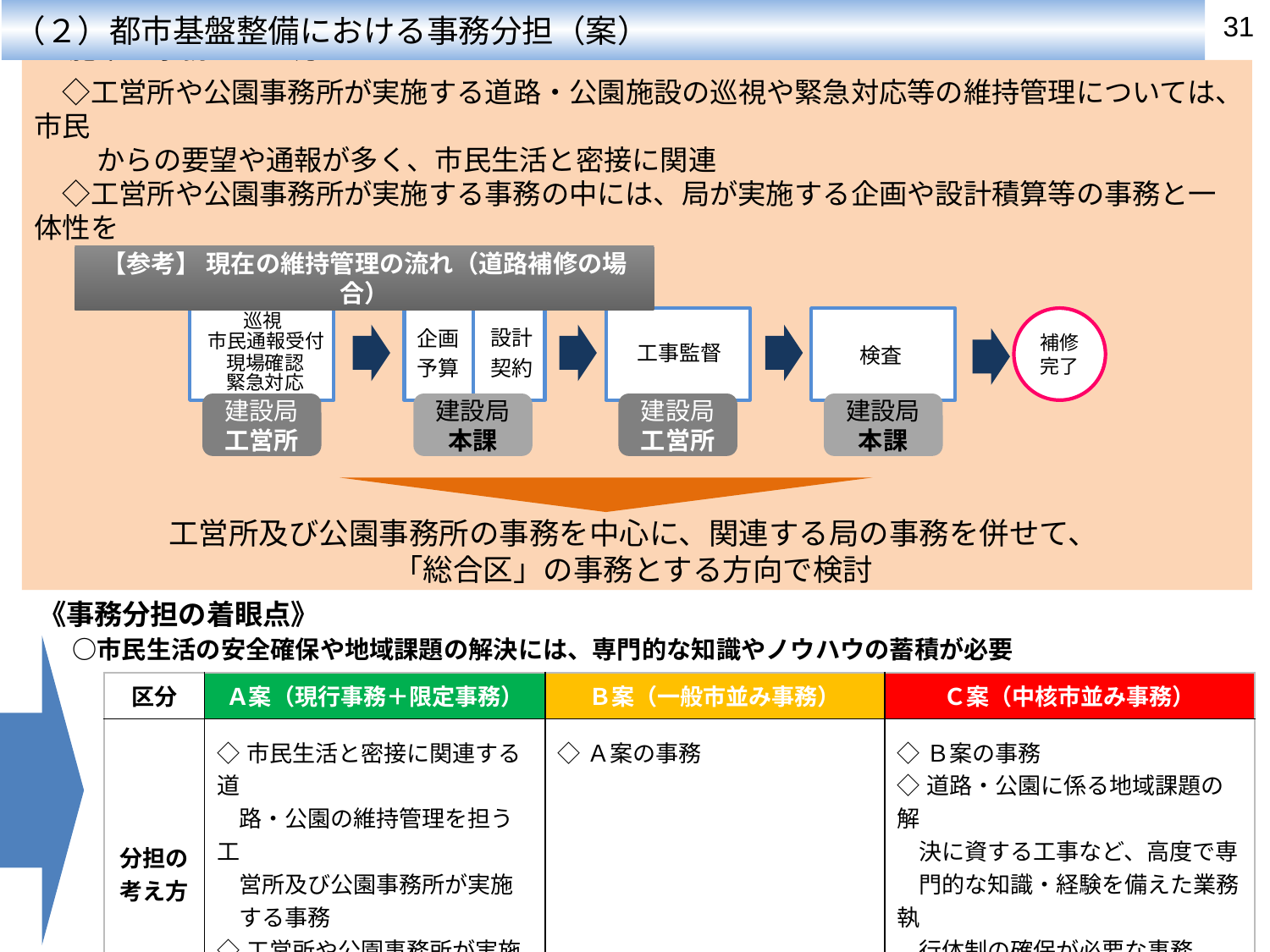

（２）都市基盤整備における事務分担（案）
31

■施策・事務のあり方について

　◇工営所や公園事務所が実施する道路・公園施設の巡視や緊急対応等の維持管理については、市民
　　 からの要望や通報が多く、市民生活と密接に関連
　◇工営所や公園事務所が実施する事務の中には、局が実施する企画や設計積算等の事務と一体性を
　　 有しているものが多い

【参考】 現在の維持管理の流れ（道路補修の場合）
巡視

建設局
工営所

企画
予算

設計
契約
建設局
本課

工事監督
建設局
工営所

検査
建設局
本課
補修完了

市民通報受付
現場確認
緊急対応

工営所及び公園事務所の事務を中心に、関連する局の事務を併せて、
「総合区」の事務とする方向で検討
《事務分担の着眼点》
　 ○市民生活の安全確保や地域課題の解決には、専門的な知識やノウハウの蓄積が必要

| 区分 | Ａ案（現行事務＋限定事務） | Ｂ案（一般市並み事務） | Ｃ案（中核市並み事務） |
| --- | --- | --- | --- |
| 分担の 考え方 | ◇市民生活と密接に関連する道 路・公園の維持管理を担う工 営所及び公園事務所が実施 する事務 ◇工営所や公園事務所が実施 する維持管理と一体性を有す る事務の一部 | ◇Ａ案の事務 | ◇Ｂ案の事務 ◇道路・公園に係る地域課題の解 決に資する工事など、高度で専 門的な知識・経験を備えた業務執 行体制の確保が必要な事務 |